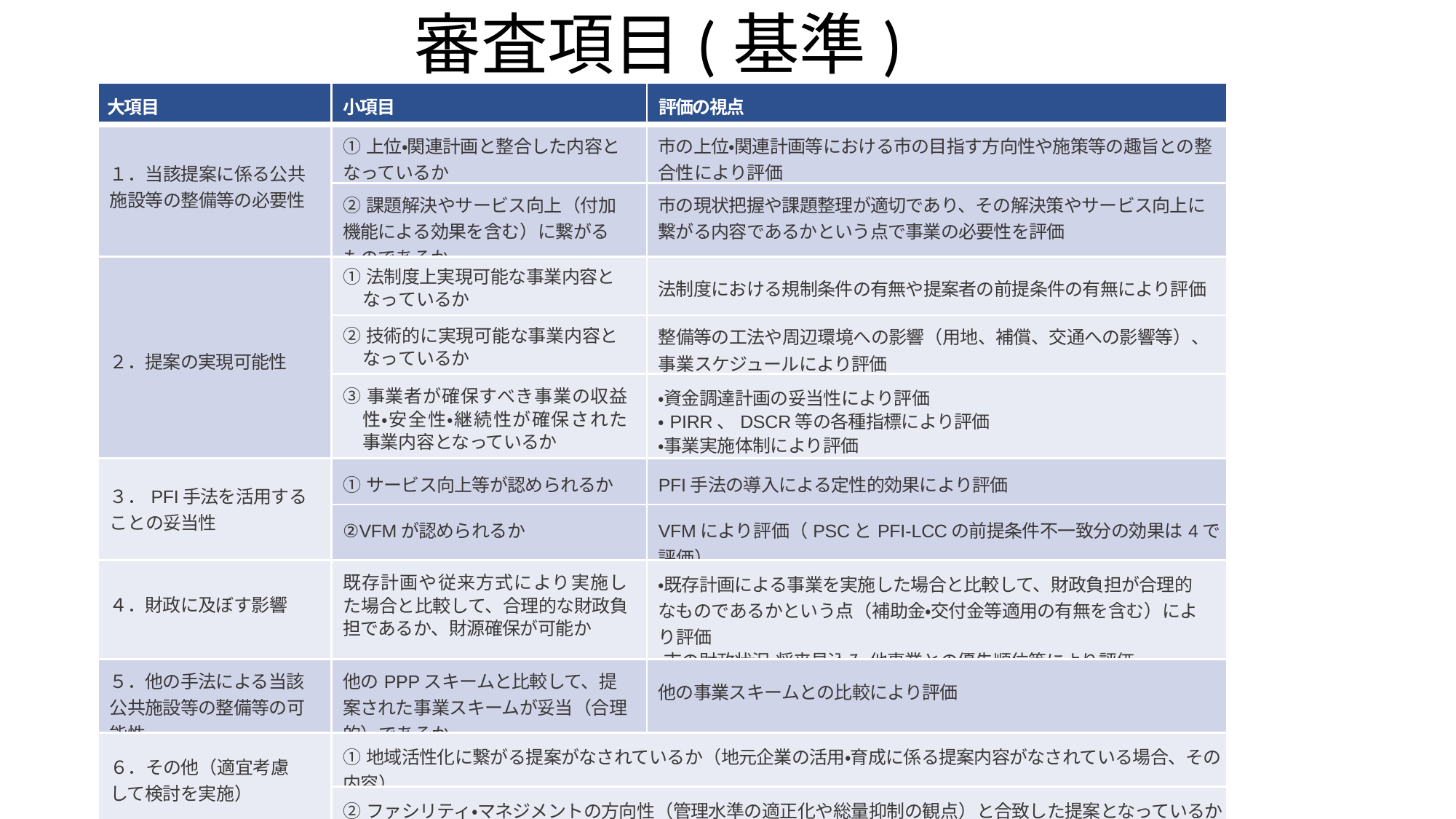

# 審査項目(基準)
| 大項目 | 小項目 | 評価の視点 |
| --- | --- | --- |
| １．当該提案に係る公共施設等の整備等の必要性 | ①上位・関連計画と整合した内容となっているか | 市の上位・関連計画等における市の目指す方向性や施策等の趣旨との整合性により評価 |
|  | ②課題解決やサービス向上（付加機能による効果を含む）に繋がるものであるか | 市の現状把握や課題整理が適切であり、その解決策やサービス向上に繋がる内容であるかという点で事業の必要性を評価 |
| ２．提案の実現可能性 | ①法制度上実現可能な事業内容となっているか | 法制度における規制条件の有無や提案者の前提条件の有無により評価 |
|  | ②技術的に実現可能な事業内容となっているか | 整備等の工法や周辺環境への影響（用地、補償、交通への影響等）、事業スケジュールにより評価 |
|  | ③事業者が確保すべき事業の収益性・安全性・継続性が確保された事業内容となっているか | ・資金調達計画の妥当性により評価 ・PIRR、DSCR等の各種指標により評価 ・事業実施体制により評価 |
| ３．PFI手法を活用することの妥当性 | ①サービス向上等が認められるか | PFI手法の導入による定性的効果により評価 |
|  | ②VFMが認められるか | VFMにより評価（PSCとPFI-LCCの前提条件不一致分の効果は4で評価） |
| ４．財政に及ぼす影響 | 既存計画や従来方式により実施した場合と比較して、合理的な財政負担であるか、財源確保が可能か | ・既存計画による事業を実施した場合と比較して、財政負担が合理的なものであるかという点（補助金・交付金等適用の有無を含む）により評価 ・市の財政状況・将来見込み・他事業との優先順位等により評価 |
| ５．他の手法による当該公共施設等の整備等の可能性 | 他のPPPスキームと比較して、提案された事業スキームが妥当（合理的）であるか | 他の事業スキームとの比較により評価 |
| ６．その他（適宜考慮して検討を実施） | ①地域活性化に繋がる提案がなされているか（地元企業の活用・育成に係る提案内容がなされている場合、その内容） |  |
|  | ②ファシリティ・マネジメントの方向性（管理水準の適正化や総量抑制の観点）と合致した提案となっているか |  |